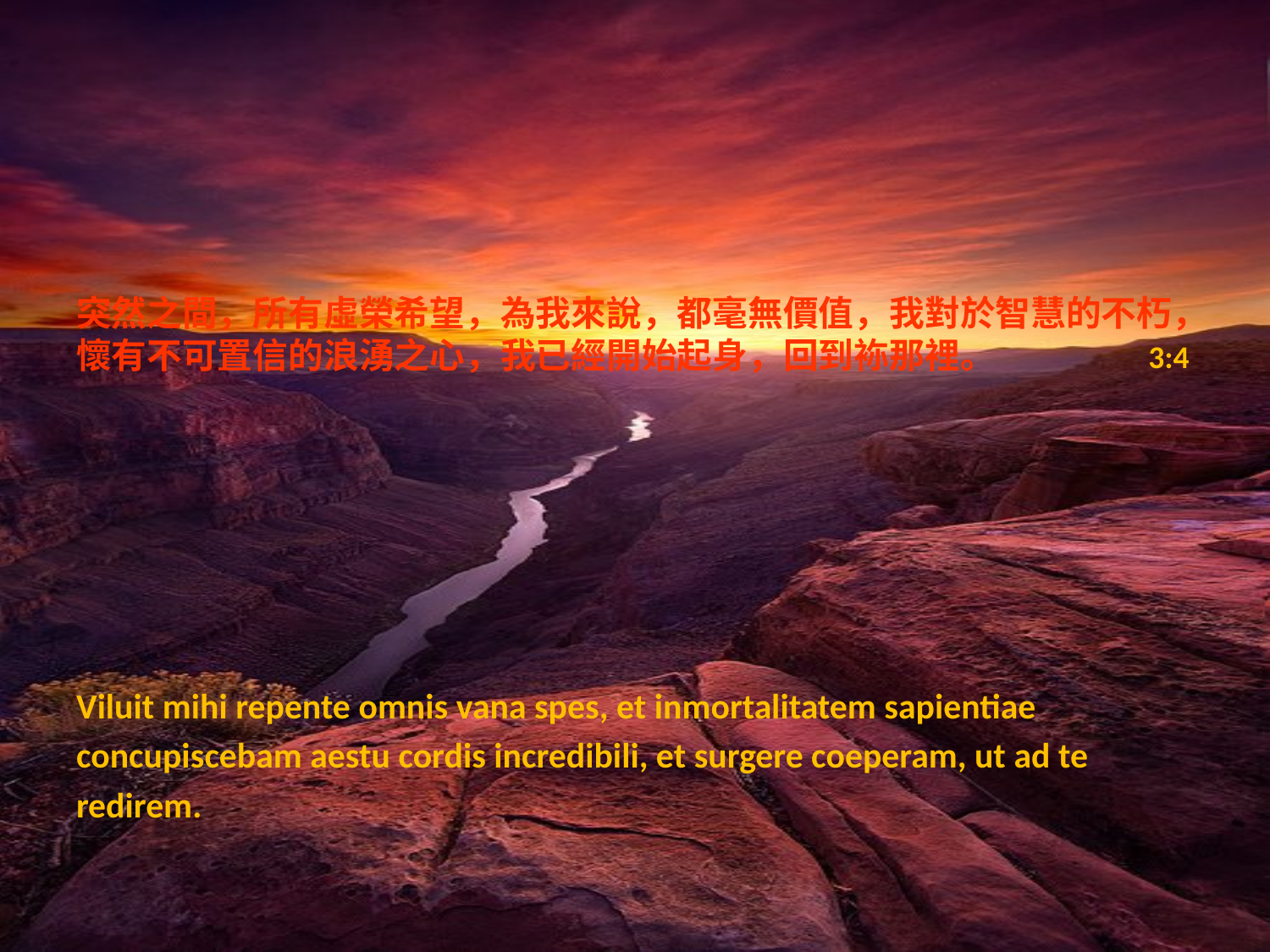

# 突然之間，所有虛榮希望，為我來說，都毫無價值，我對於智慧的不朽，懷有不可置信的浪湧之心，我已經開始起身，回到袮那裡。                  3:4
Viluit mihi repente omnis vana spes, et inmortalitatem sapientiae
concupiscebam aestu cordis incredibili, et surgere coeperam, ut ad te
redirem.